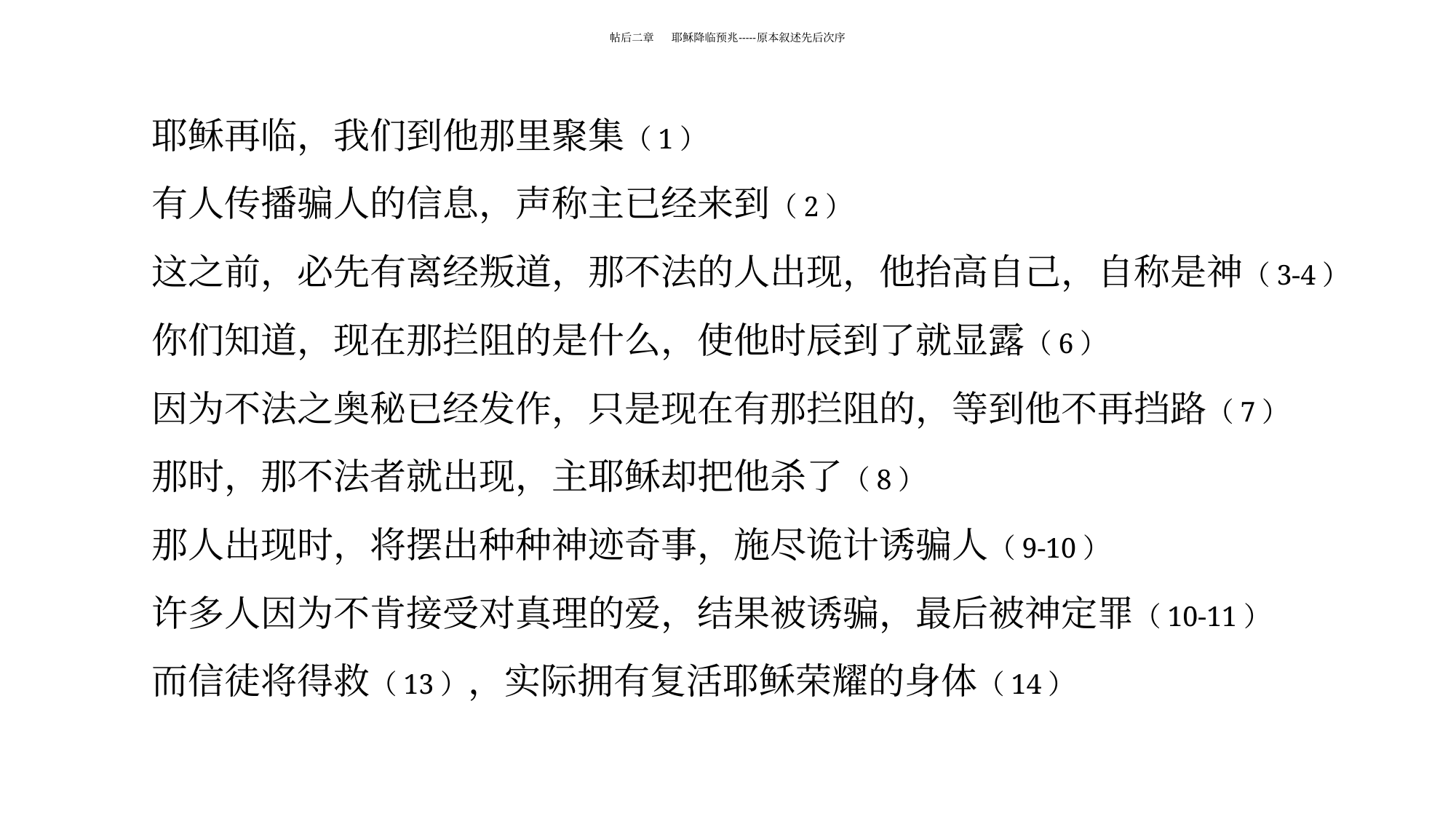

# 帖后二章      耶稣降临预兆-----原本叙述先后次序
耶稣再临，我们到他那里聚集（1）
有人传播骗人的信息，声称主已经来到（2）
这之前，必先有离经叛道，那不法的人出现，他抬高自己，自称是神（3-4）
你们知道，现在那拦阻的是什么，使他时辰到了就显露（6）
因为不法之奥秘已经发作，只是现在有那拦阻的，等到他不再挡路（7）
那时，那不法者就出现，主耶稣却把他杀了（8）
那人出现时，将摆出种种神迹奇事，施尽诡计诱骗人（9-10）
许多人因为不肯接受对真理的爱，结果被诱骗，最后被神定罪（10-11）
而信徒将得救（13），实际拥有复活耶稣荣耀的身体（14）